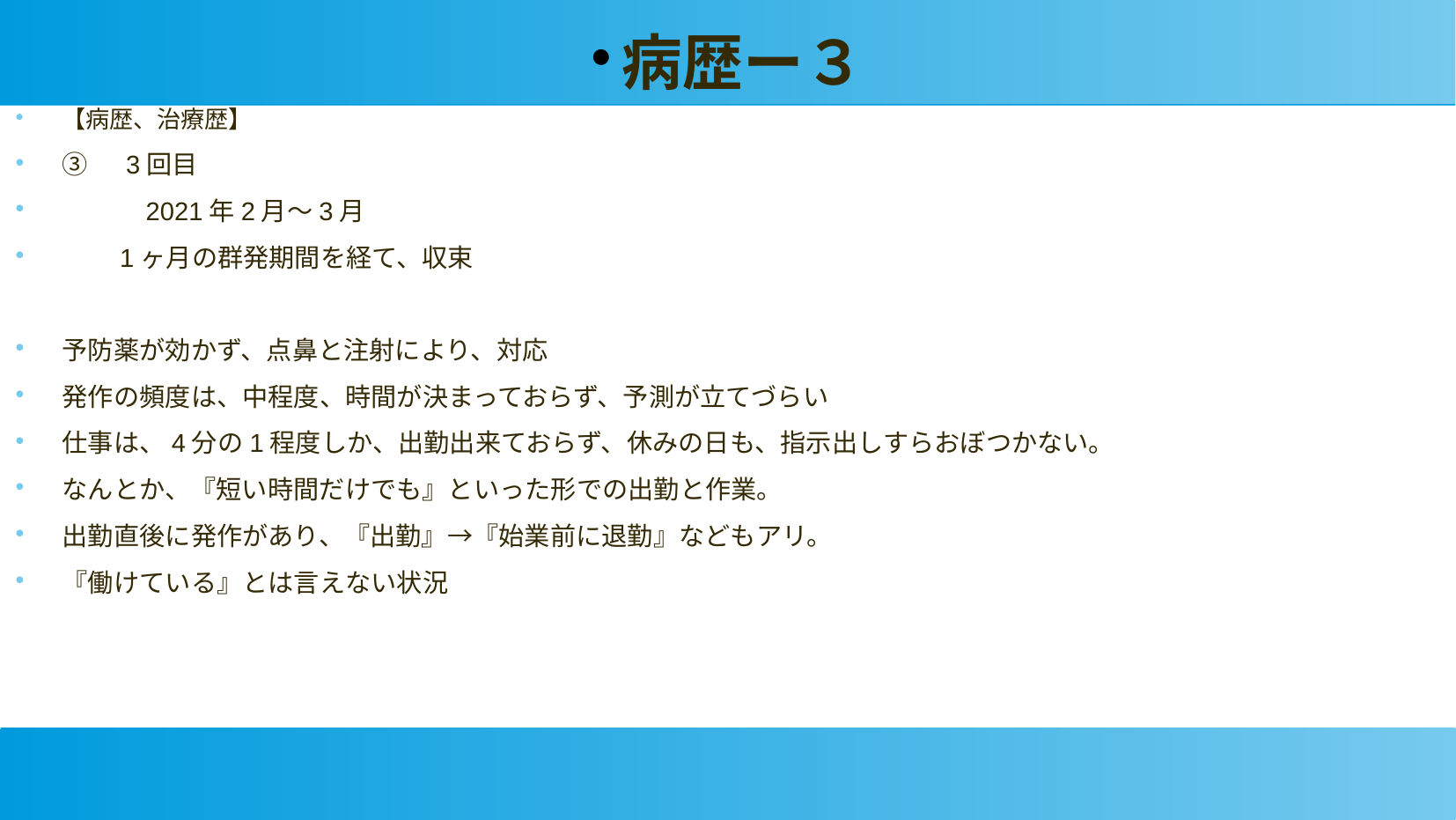

病歴ー３
【病歴、治療歴】
③　3回目
　　　2021年2月〜3月
　　1ヶ月の群発期間を経て、収束

予防薬が効かず、点鼻と注射により、対応
発作の頻度は、中程度、時間が決まっておらず、予測が立てづらい
仕事は、4分の1程度しか、出勤出来ておらず、休みの日も、指示出しすらおぼつかない。
なんとか、『短い時間だけでも』といった形での出勤と作業。
出勤直後に発作があり、『出勤』→『始業前に退勤』などもアリ。
『働けている』とは言えない状況